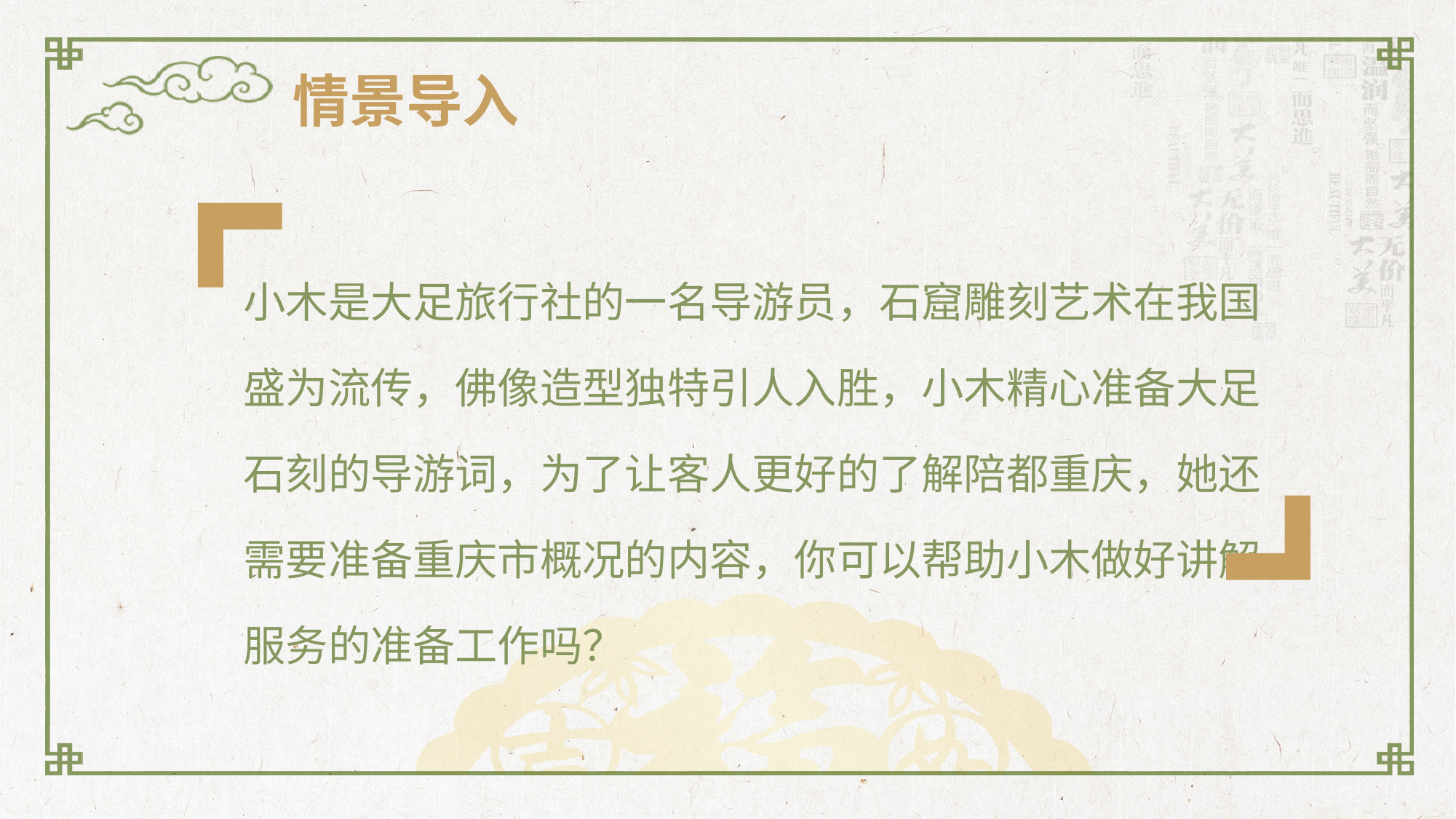

# 情景导入

小木是大足旅行社的一名导游员，石窟雕刻艺术在我国盛为流传，佛像造型独特引人入胜，小木精心准备大足石刻的导游词，为了让客人更好的了解陪都重庆，她还需要准备重庆市概况的内容，你可以帮助小木做好讲解服务的准备工作吗？